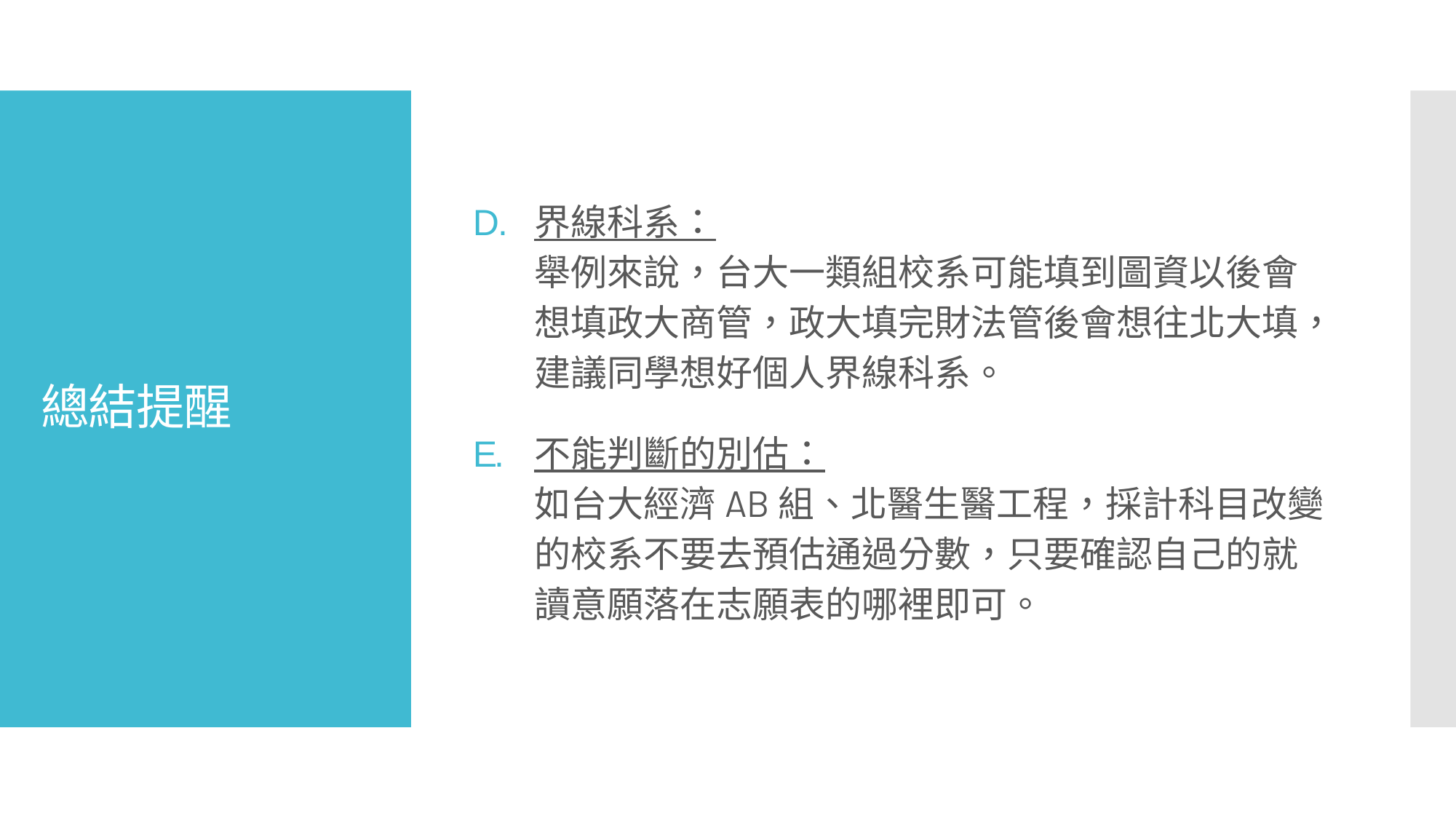

界線科系：
舉例來說，台大一類組校系可能填到圖資以後會想填政大商管，政大填完財法管後會想往北大填，建議同學想好個人界線科系。
不能判斷的別估：
如台大經濟AB組、北醫生醫工程，採計科目改變的校系不要去預估通過分數，只要確認自己的就讀意願落在志願表的哪裡即可。
# 總結提醒